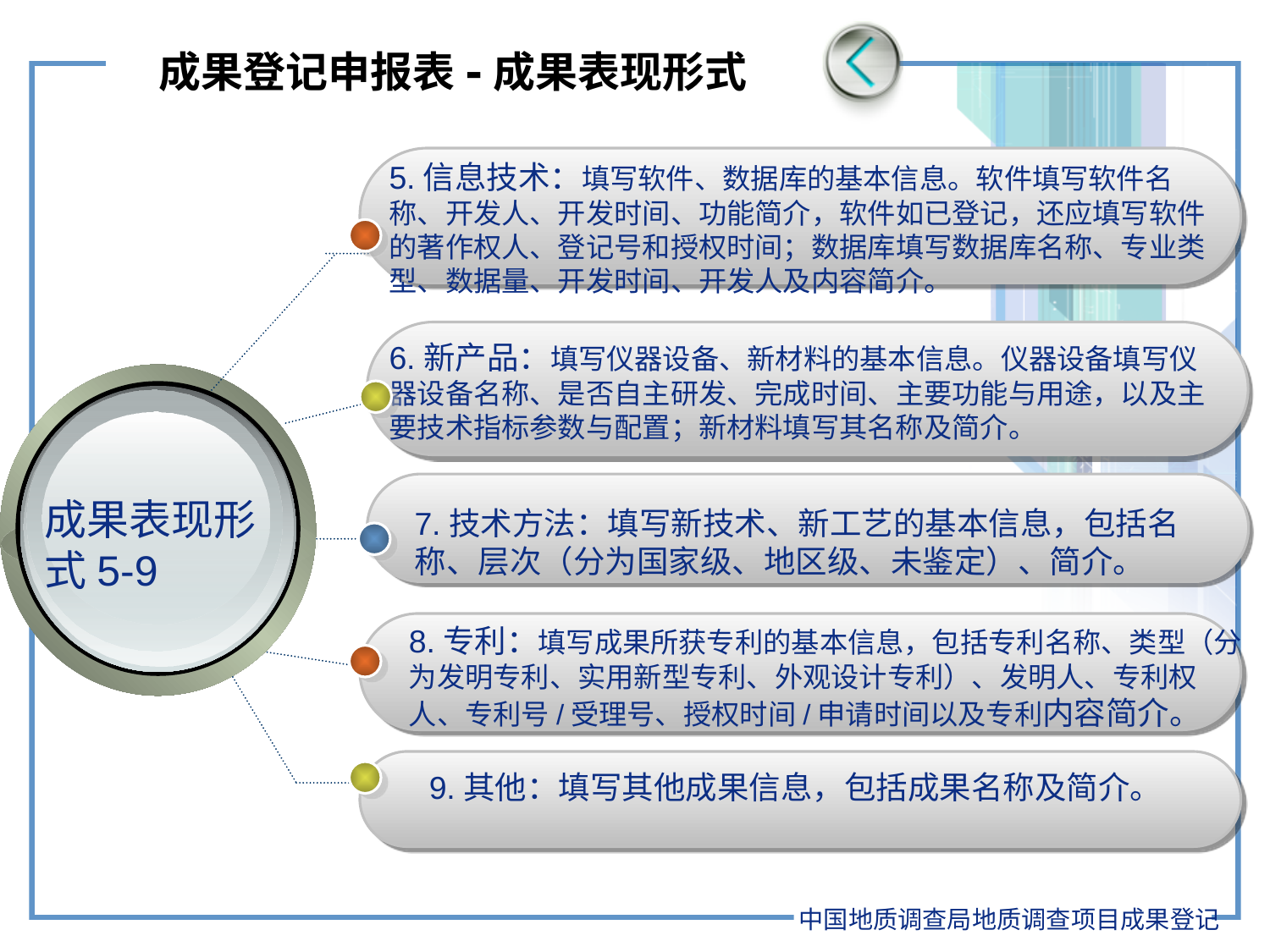

# 成果登记申报表-成果表现形式

5.信息技术：填写软件、数据库的基本信息。软件填写软件名称、开发人、开发时间、功能简介，软件如已登记，还应填写软件的著作权人、登记号和授权时间；数据库填写数据库名称、专业类型、数据量、开发时间、开发人及内容简介。

z
成果表现形式5-9

6.新产品：填写仪器设备、新材料的基本信息。仪器设备填写仪器设备名称、是否自主研发、完成时间、主要功能与用途，以及主要技术指标参数与配置；新材料填写其名称及简介。

7.技术方法：填写新技术、新工艺的基本信息，包括名称、层次（分为国家级、地区级、未鉴定）、简介。

8.专利：填写成果所获专利的基本信息，包括专利名称、类型（分为发明专利、实用新型专利、外观设计专利）、发明人、专利权人、专利号/受理号、授权时间/申请时间以及专利内容简介。

9.其他：填写其他成果信息，包括成果名称及简介。

中国地质调查局地质调查项目成果登记